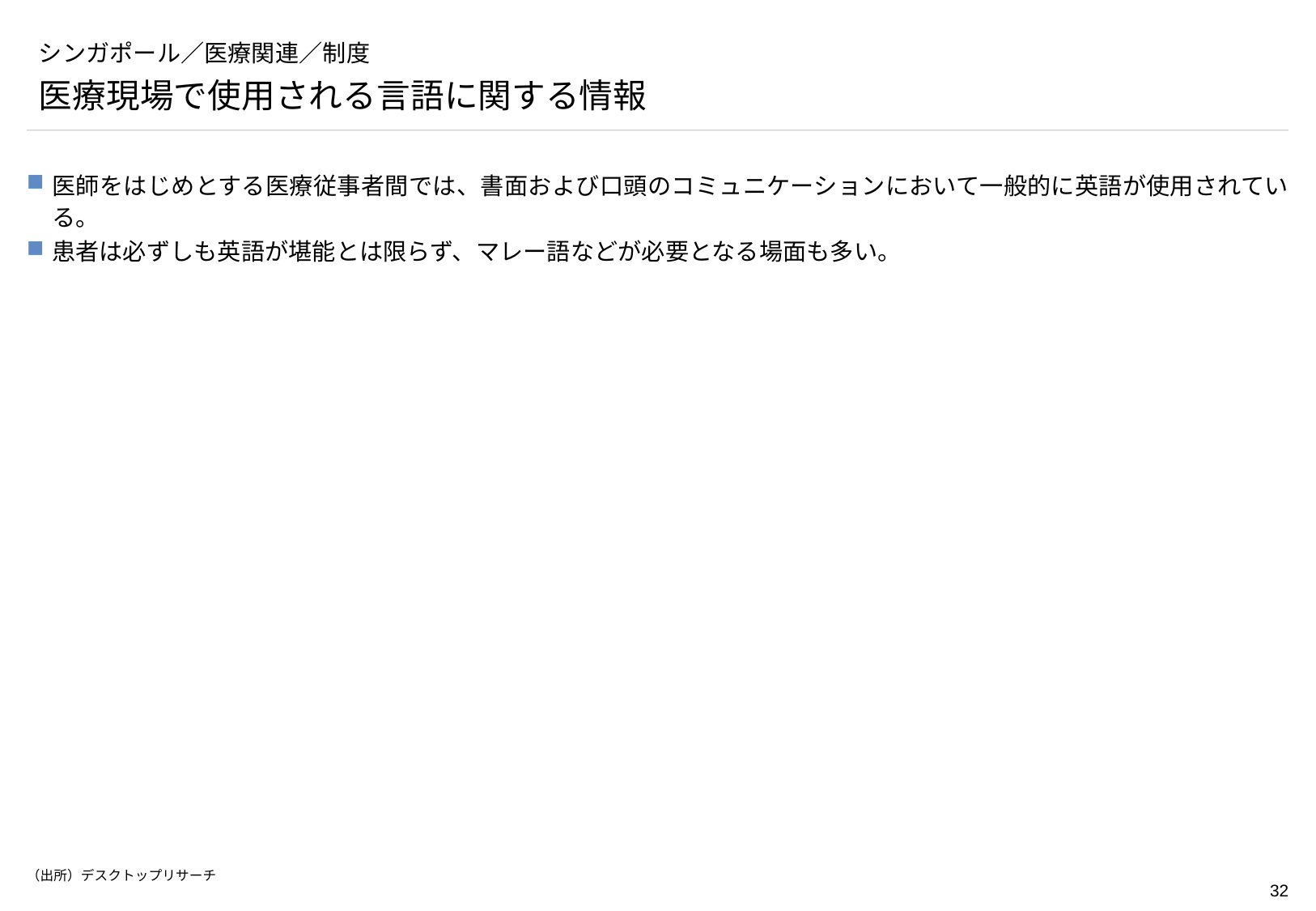

# シンガポール／医療関連／制度
医療現場で使用される言語に関する情報

医師をはじめとする医療従事者間では、書面および口頭のコミュニケーションにおいて一般的に英語が使用されている。
患者は必ずしも英語が堪能とは限らず、マレー語などが必要となる場面も多い。
（出所）デスクトップリサーチ